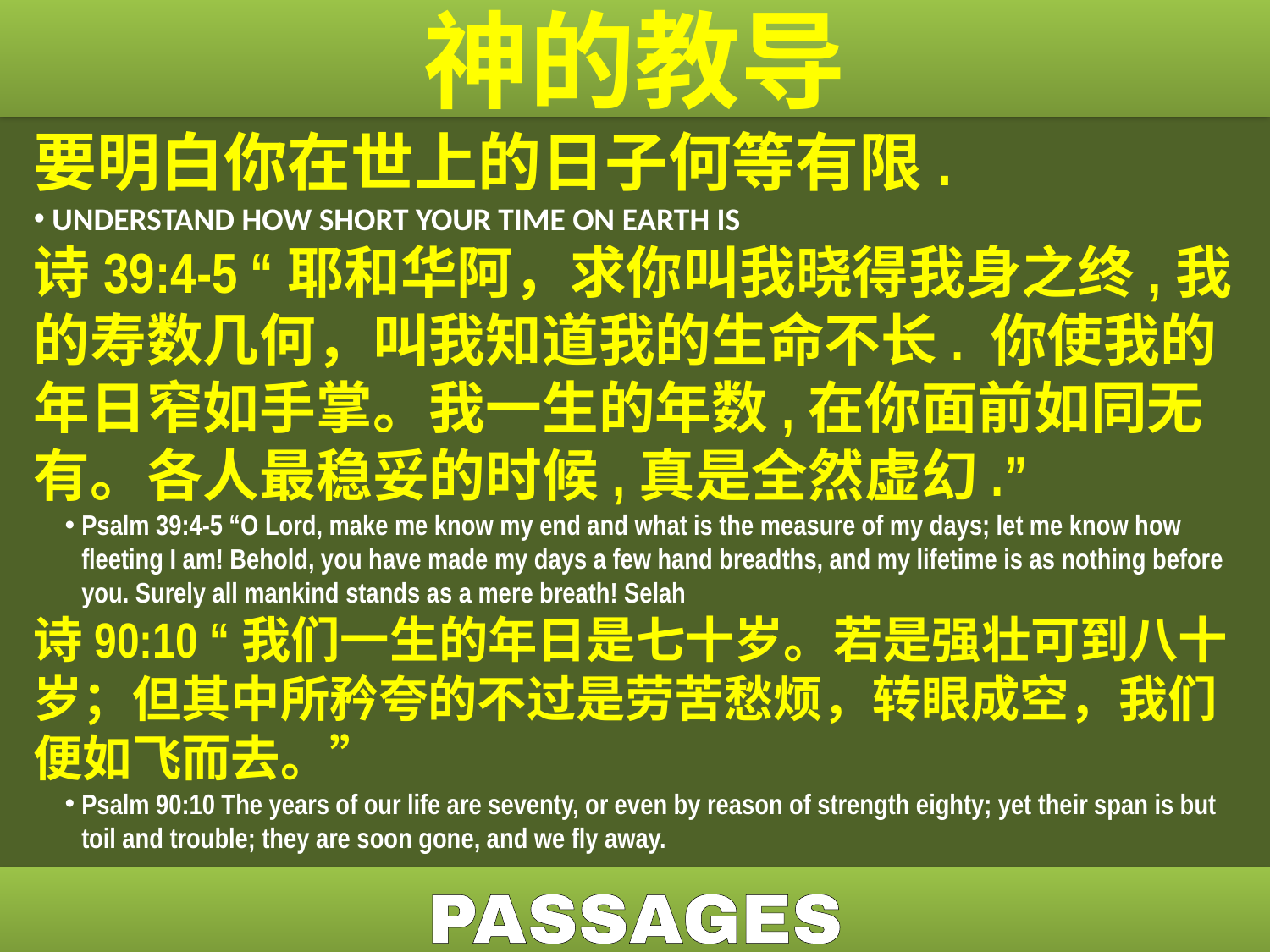

# 神的教导
要明白你在世上的日子何等有限.
 UNDERSTAND HOW SHORT YOUR TIME ON EARTH IS
诗39:4-5 “耶和华阿，求你叫我晓得我身之终,我的寿数几何，叫我知道我的生命不长. 你使我的年日窄如手掌。我一生的年数,在你面前如同无有。各人最稳妥的时候,真是全然虚幻.”
Psalm 39:4-5 “O Lord, make me know my end and what is the measure of my days; let me know how fleeting I am! Behold, you have made my days a few hand breadths, and my lifetime is as nothing before you. Surely all mankind stands as a mere breath! Selah
诗90:10 “我们一生的年日是七十岁。若是强壮可到八十岁；但其中所矜夸的不过是劳苦愁烦，转眼成空，我们便如飞而去。”
Psalm 90:10 The years of our life are seventy, or even by reason of strength eighty; yet their span is but toil and trouble; they are soon gone, and we fly away.
PASSAGES